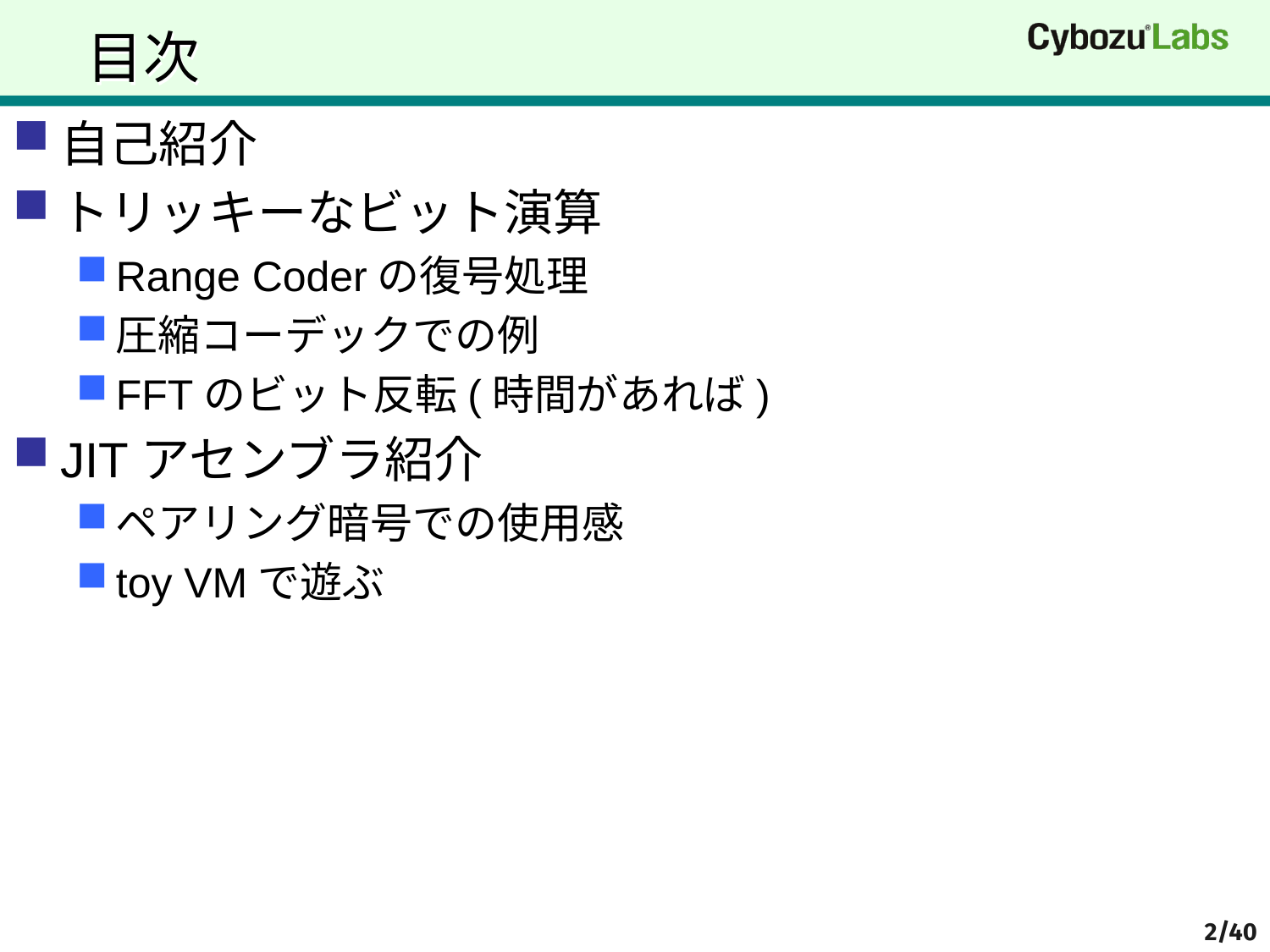

# 目次
自己紹介
トリッキーなビット演算
Range Coderの復号処理
圧縮コーデックでの例
FFTのビット反転(時間があれば)
JITアセンブラ紹介
ペアリング暗号での使用感
toy VMで遊ぶ

2/40